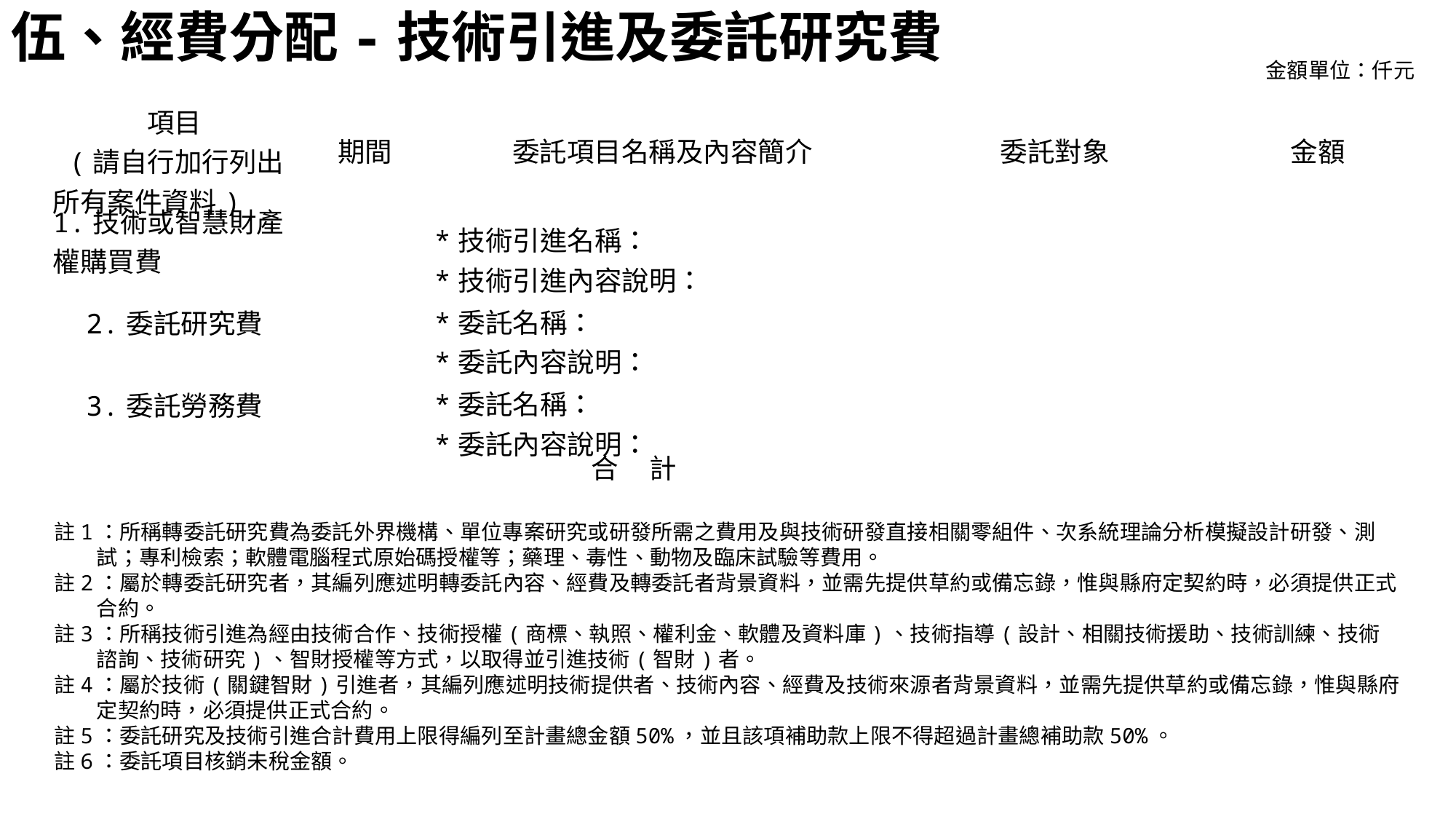

# 伍、經費分配-技術引進及委託研究費
金額單位：仟元
| 項目 (請自行加行列出所有案件資料) | 期間 | 委託項目名稱及內容簡介 | 委託對象 | 金額 |
| --- | --- | --- | --- | --- |
| 1.技術或智慧財產權購買費 |  | \*技術引進名稱： \*技術引進內容說明： |  |  |
| 2.委託研究費 |  | \*委託名稱： \*委託內容說明： |  |  |
| 3.委託勞務費 |  | \*委託名稱： \*委託內容說明： |  |  |
| 合 計 |  |  |  |  |
註1：所稱轉委託研究費為委託外界機構、單位專案研究或研發所需之費用及與技術研發直接相關零組件、次系統理論分析模擬設計研發、測試；專利檢索；軟體電腦程式原始碼授權等；藥理、毒性、動物及臨床試驗等費用。
註2：屬於轉委託研究者，其編列應述明轉委託內容、經費及轉委託者背景資料，並需先提供草約或備忘錄，惟與縣府定契約時，必須提供正式合約。
註3：所稱技術引進為經由技術合作、技術授權(商標、執照、權利金、軟體及資料庫)、技術指導(設計、相關技術援助、技術訓練、技術諮詢、技術研究)、智財授權等方式，以取得並引進技術(智財)者。
註4：屬於技術(關鍵智財)引進者，其編列應述明技術提供者、技術內容、經費及技術來源者背景資料，並需先提供草約或備忘錄，惟與縣府定契約時，必須提供正式合約。
註5：委託研究及技術引進合計費用上限得編列至計畫總金額50%，並且該項補助款上限不得超過計畫總補助款50%。
註6：委託項目核銷未稅金額。